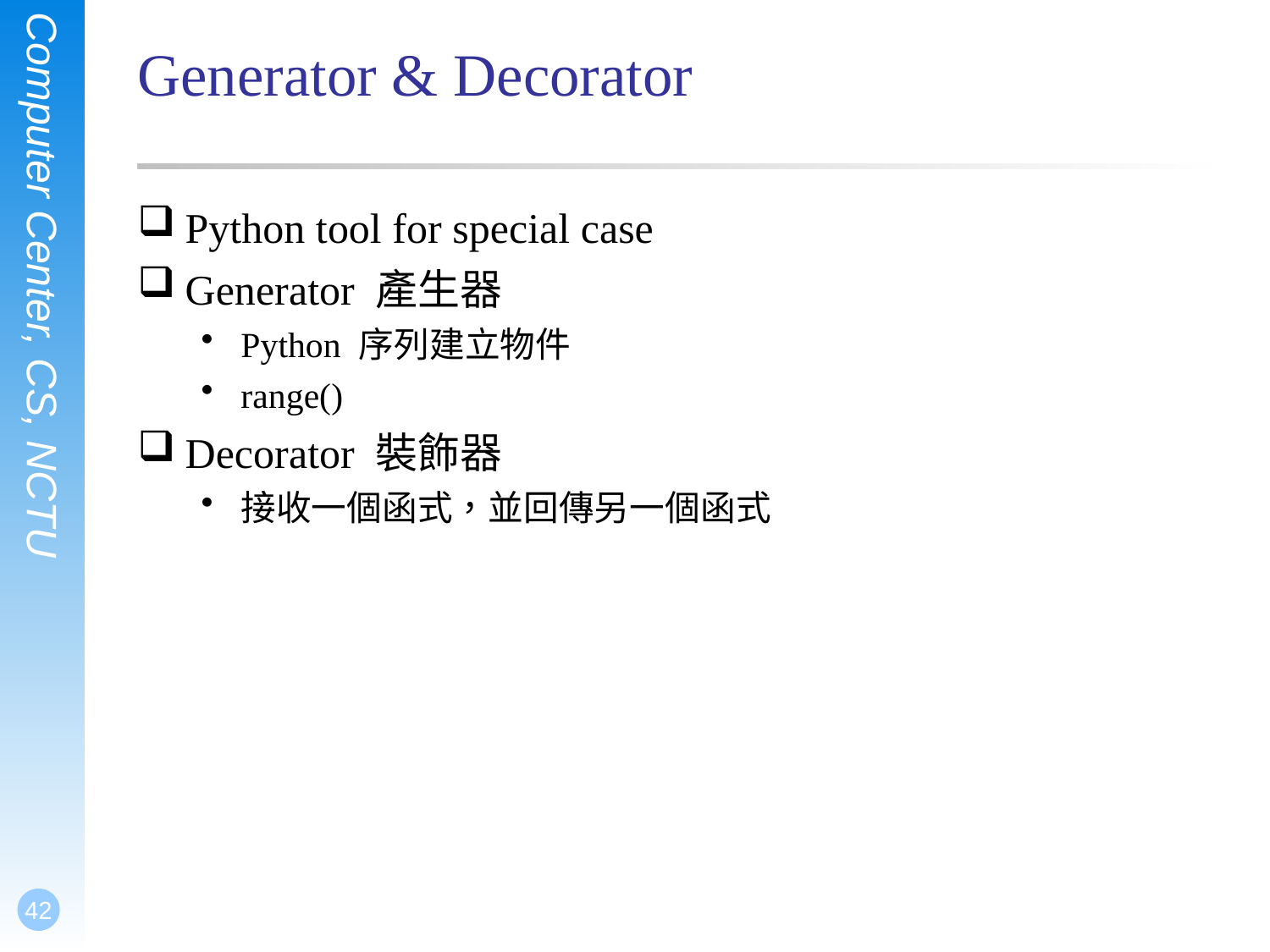

# Generator & Decorator
Python tool for special case
Generator 產生器
Python 序列建立物件
range()
Decorator 裝飾器
接收一個函式，並回傳另一個函式